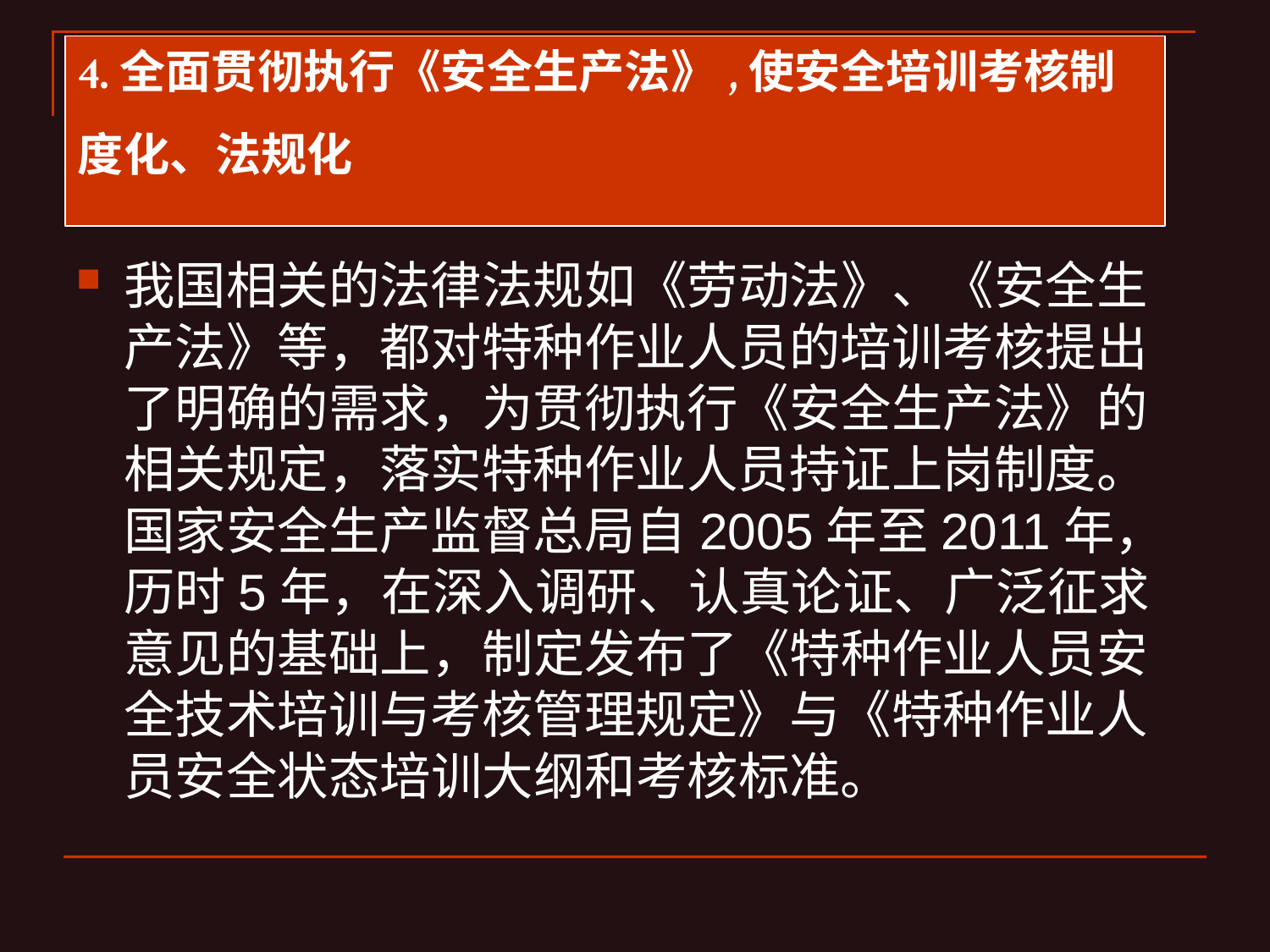

# 4.全面贯彻执行《安全生产法》,使安全培训考核制度化、法规化
我国相关的法律法规如《劳动法》、《安全生产法》等，都对特种作业人员的培训考核提出了明确的需求，为贯彻执行《安全生产法》的相关规定，落实特种作业人员持证上岗制度。国家安全生产监督总局自2005年至2011年，历时5年，在深入调研、认真论证、广泛征求意见的基础上，制定发布了《特种作业人员安全技术培训与考核管理规定》与《特种作业人员安全状态培训大纲和考核标准。